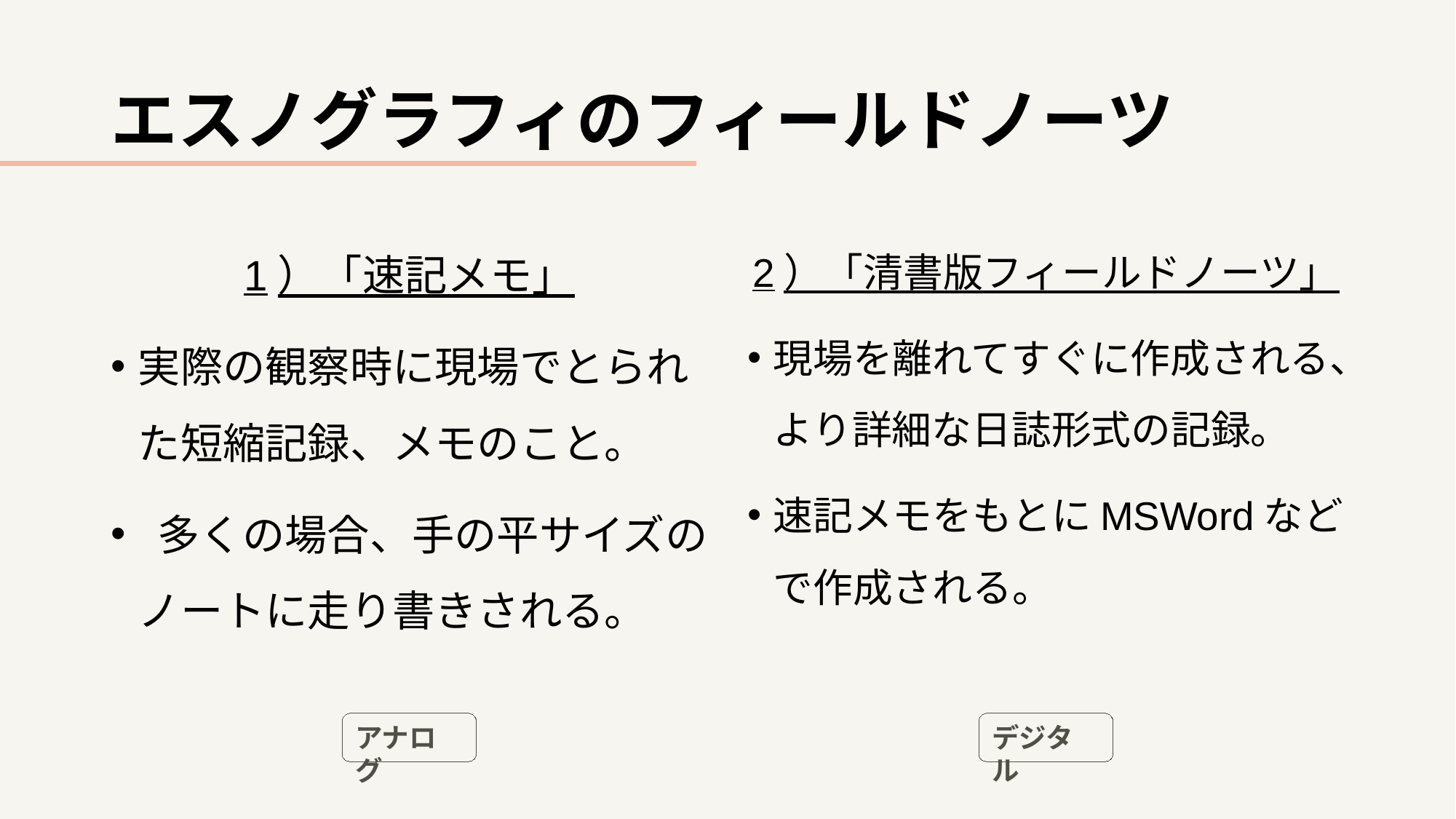

# エスノグラフィのフィールドノーツ
1）「速記メモ」
実際の観察時に現場でとられた短縮記録、メモのこと。
 多くの場合、手の平サイズのノートに走り書きされる。

2）「清書版フィールドノーツ」
現場を離れてすぐに作成される、より詳細な日誌形式の記録。
速記メモをもとにMSWordなどで作成される。
アナログ
デジタル